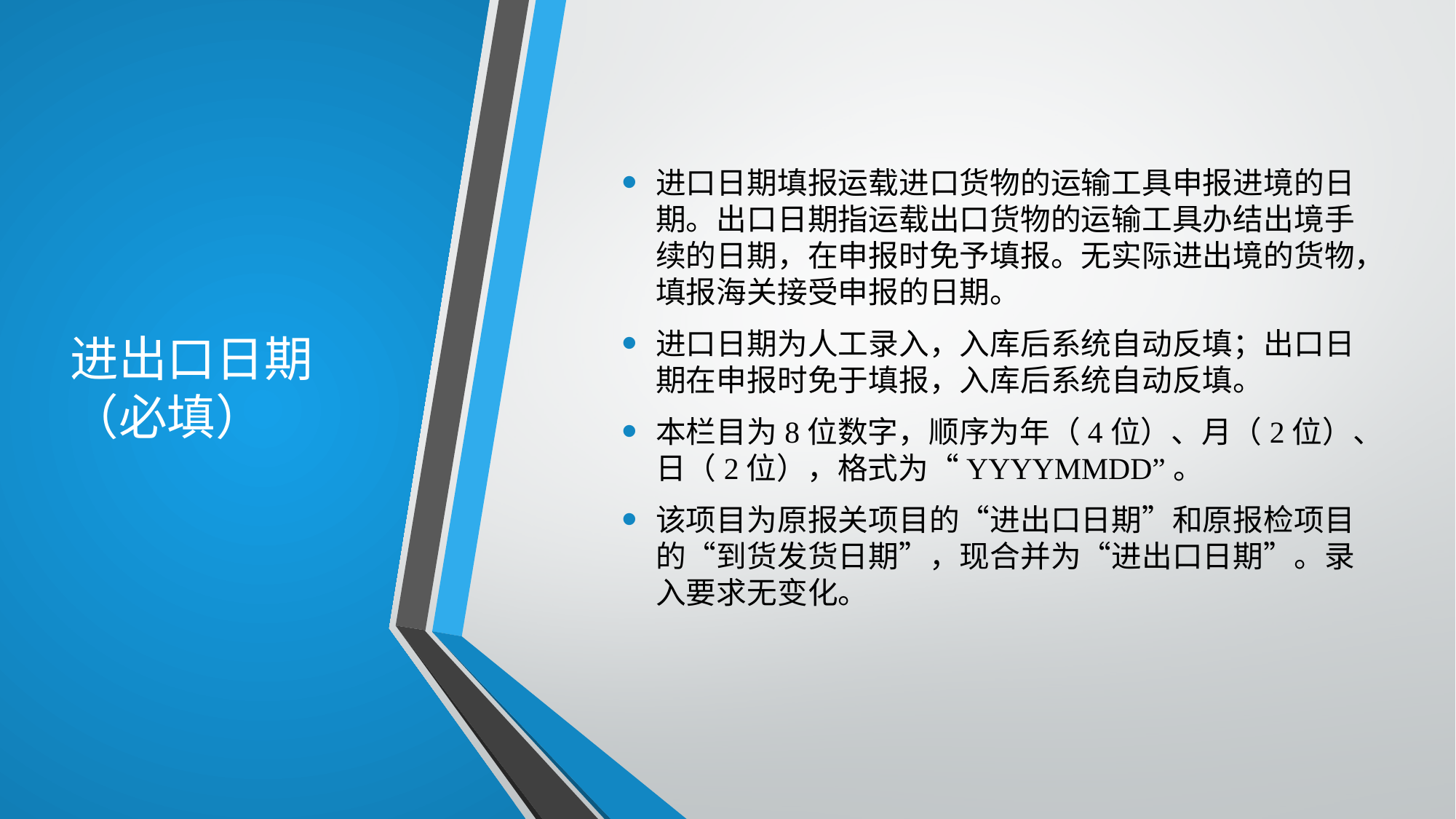

# 进出口日期（必填）
进口日期填报运载进口货物的运输工具申报进境的日期。出口日期指运载出口货物的运输工具办结出境手续的日期，在申报时免予填报。无实际进出境的货物，填报海关接受申报的日期。
进口日期为人工录入，入库后系统自动反填；出口日期在申报时免于填报，入库后系统自动反填。
本栏目为8位数字，顺序为年（4位）、月（2位）、日（2位），格式为“YYYYMMDD”。
该项目为原报关项目的“进出口日期”和原报检项目的“到货发货日期”，现合并为“进出口日期”。录入要求无变化。